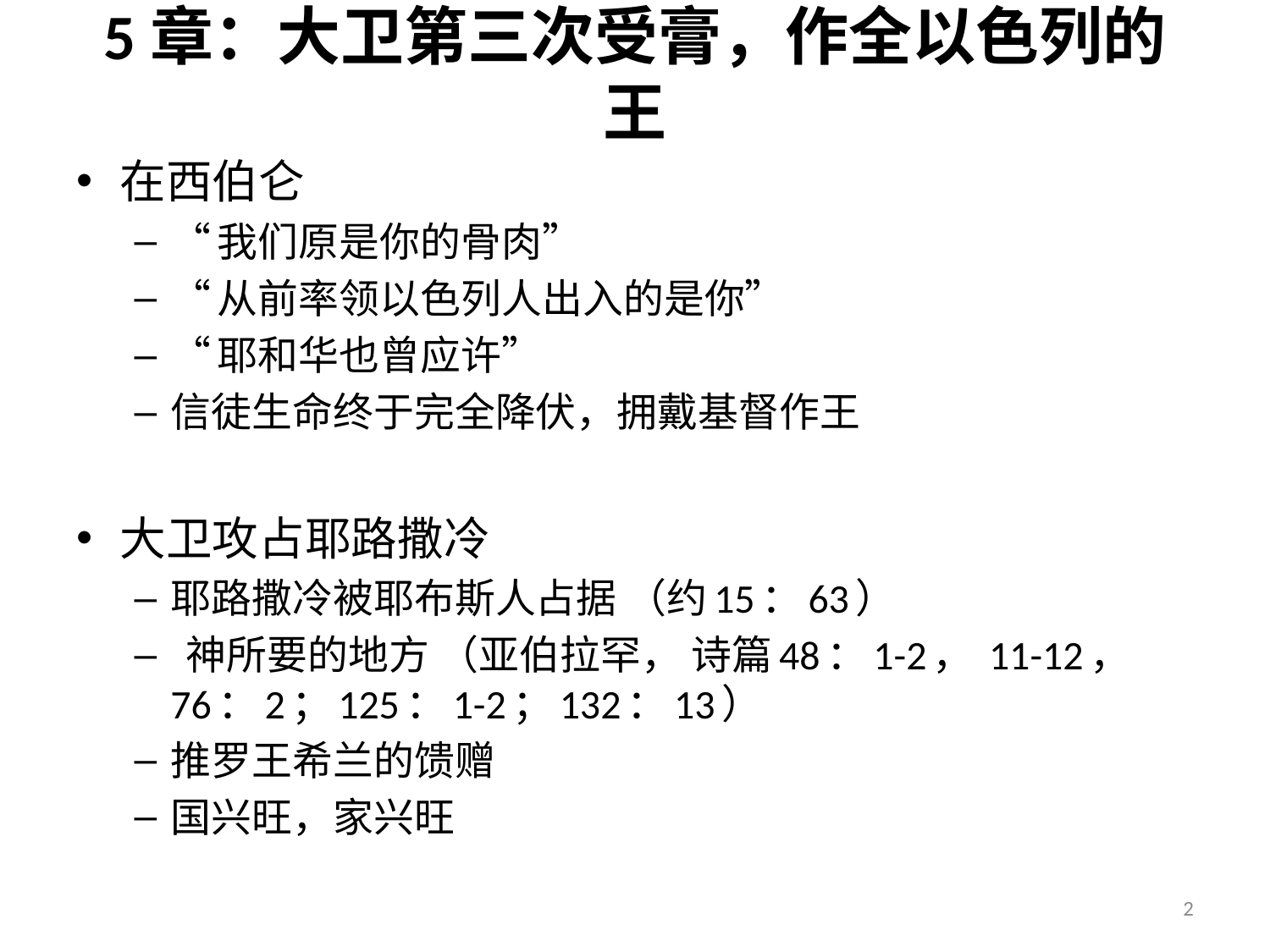

# 5章：大卫第三次受膏，作全以色列的王
在西伯仑
“我们原是你的骨肉”
“从前率领以色列人出入的是你”
“耶和华也曾应许”
信徒生命终于完全降伏，拥戴基督作王

大卫攻占耶路撒冷
耶路撒冷被耶布斯人占据 （约15：63）
 神所要的地方 （亚伯拉罕， 诗篇48：1-2， 11-12， 76：2；125：1-2；132：13）
推罗王希兰的馈赠
国兴旺，家兴旺
2